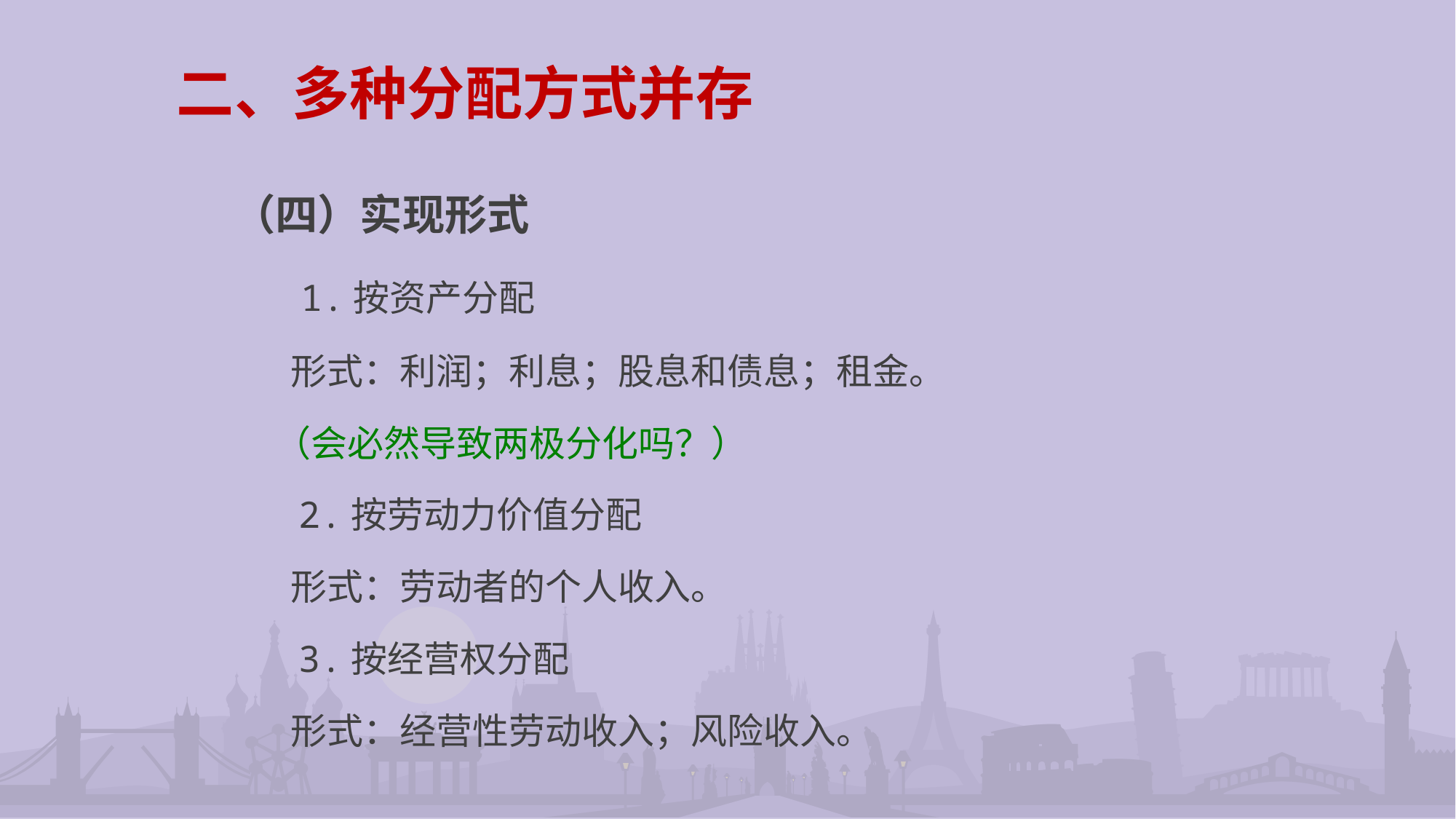

# 二、多种分配方式并存
（四）实现形式
      1.按资产分配
      形式：利润；利息；股息和债息；租金。
    （会必然导致两极分化吗？）
   2.按劳动力价值分配
      形式：劳动者的个人收入。
   3.按经营权分配
      形式：经营性劳动收入；风险收入。